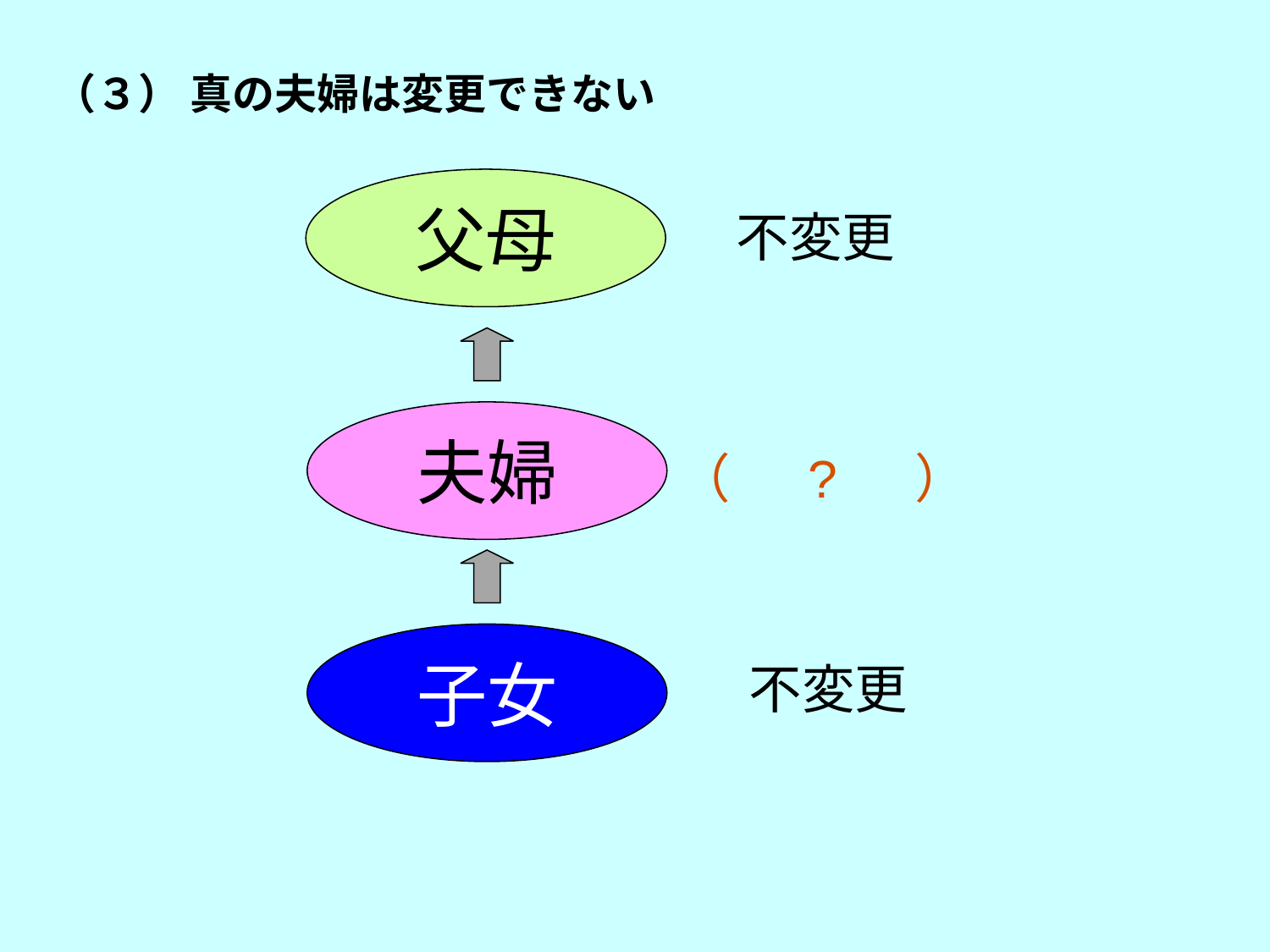

（３） 真の夫婦は変更できない
父母
不変更

夫婦
（　 ?　 ）

子女
不変更